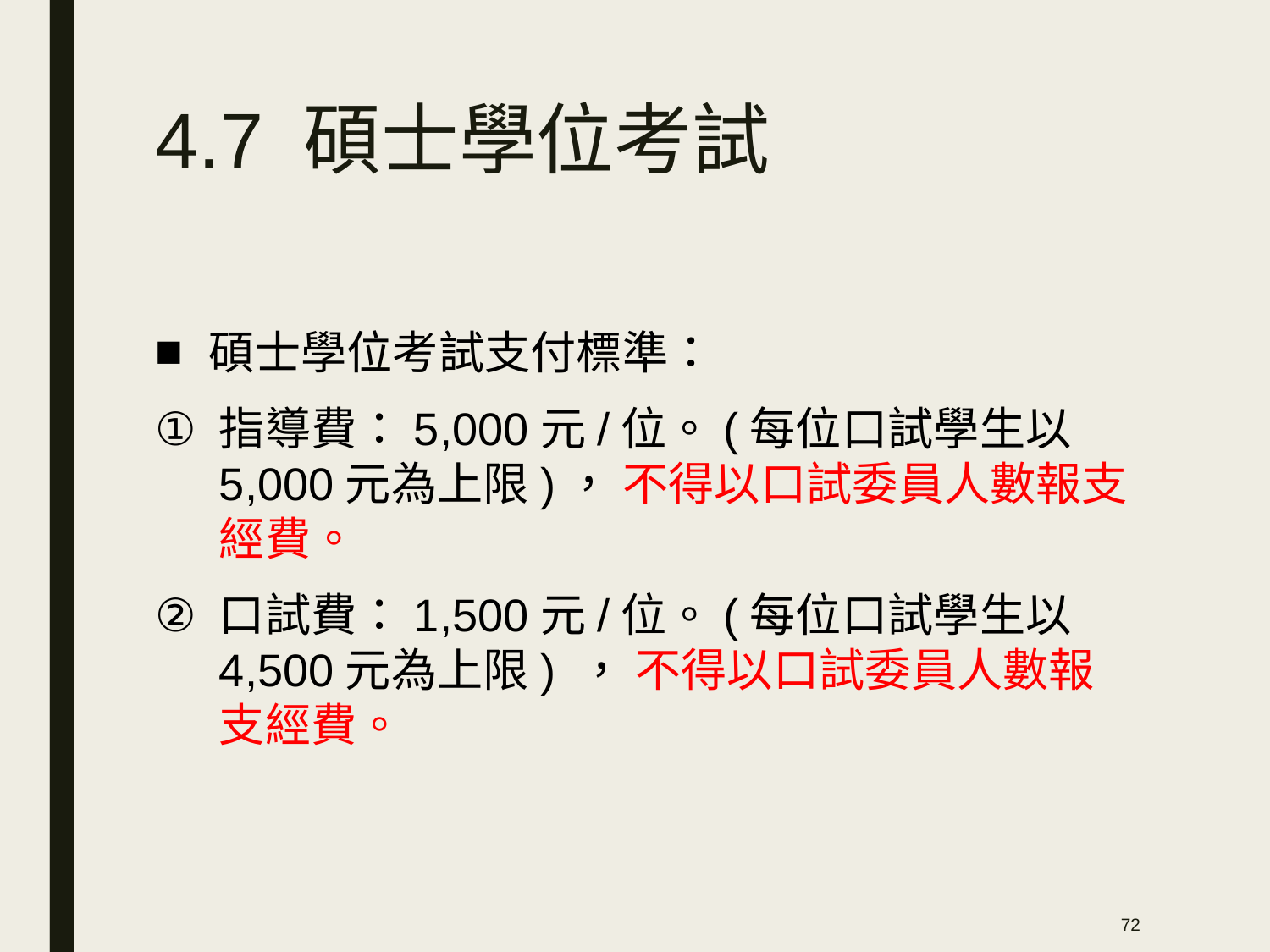

# 4.7 碩士學位考試
碩士學位考試支付標準：
指導費：5,000元/位。(每位口試學生以5,000元為上限)， 不得以口試委員人數報支經費。
口試費：1,500元/位。(每位口試學生以4,500元為上限) ， 不得以口試委員人數報支經費。

72